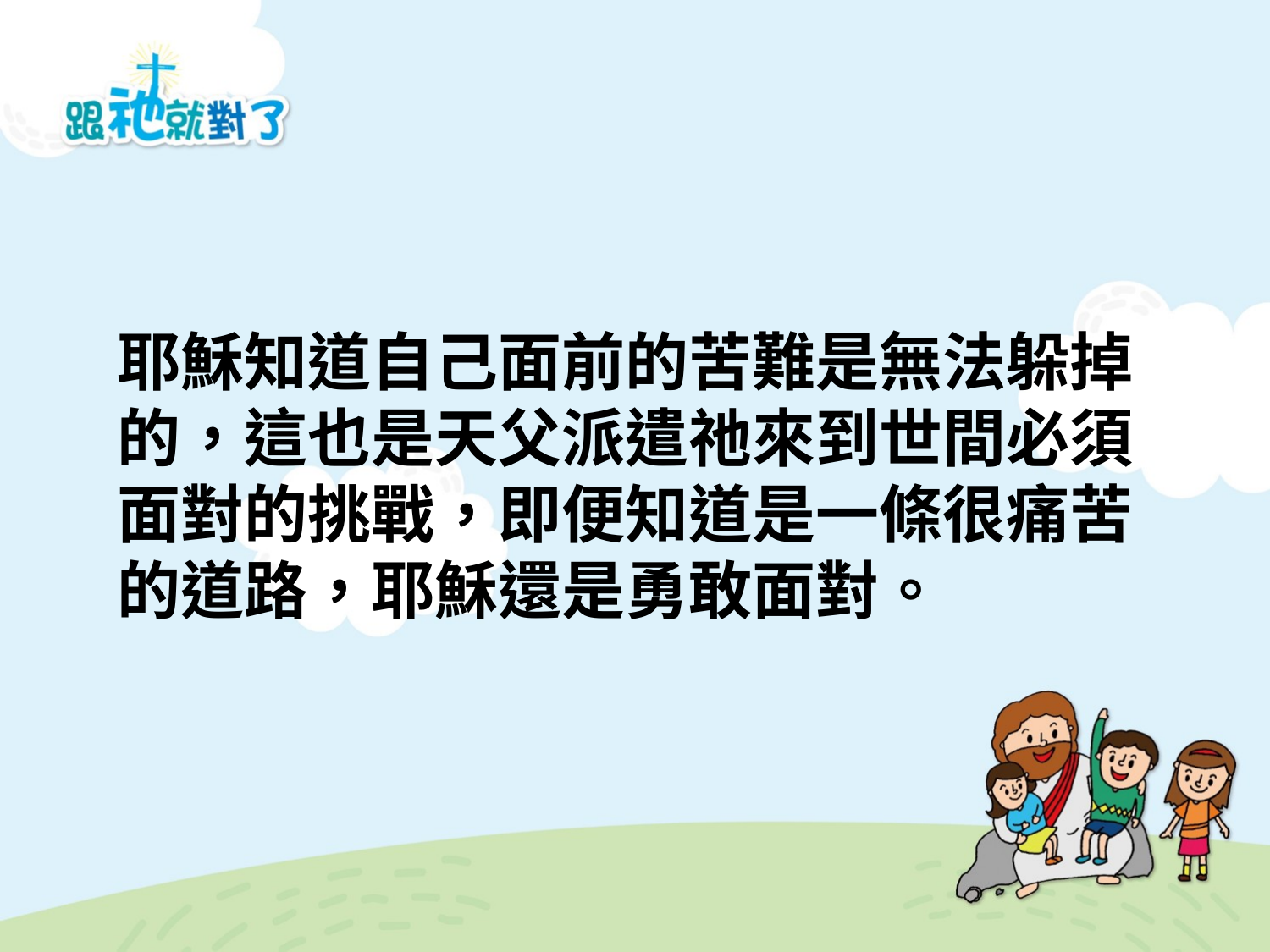

耶穌知道自己面前的苦難是無法躲掉的，這也是天父派遣祂來到世間必須面對的挑戰，即便知道是一條很痛苦的道路，耶穌還是勇敢面對。